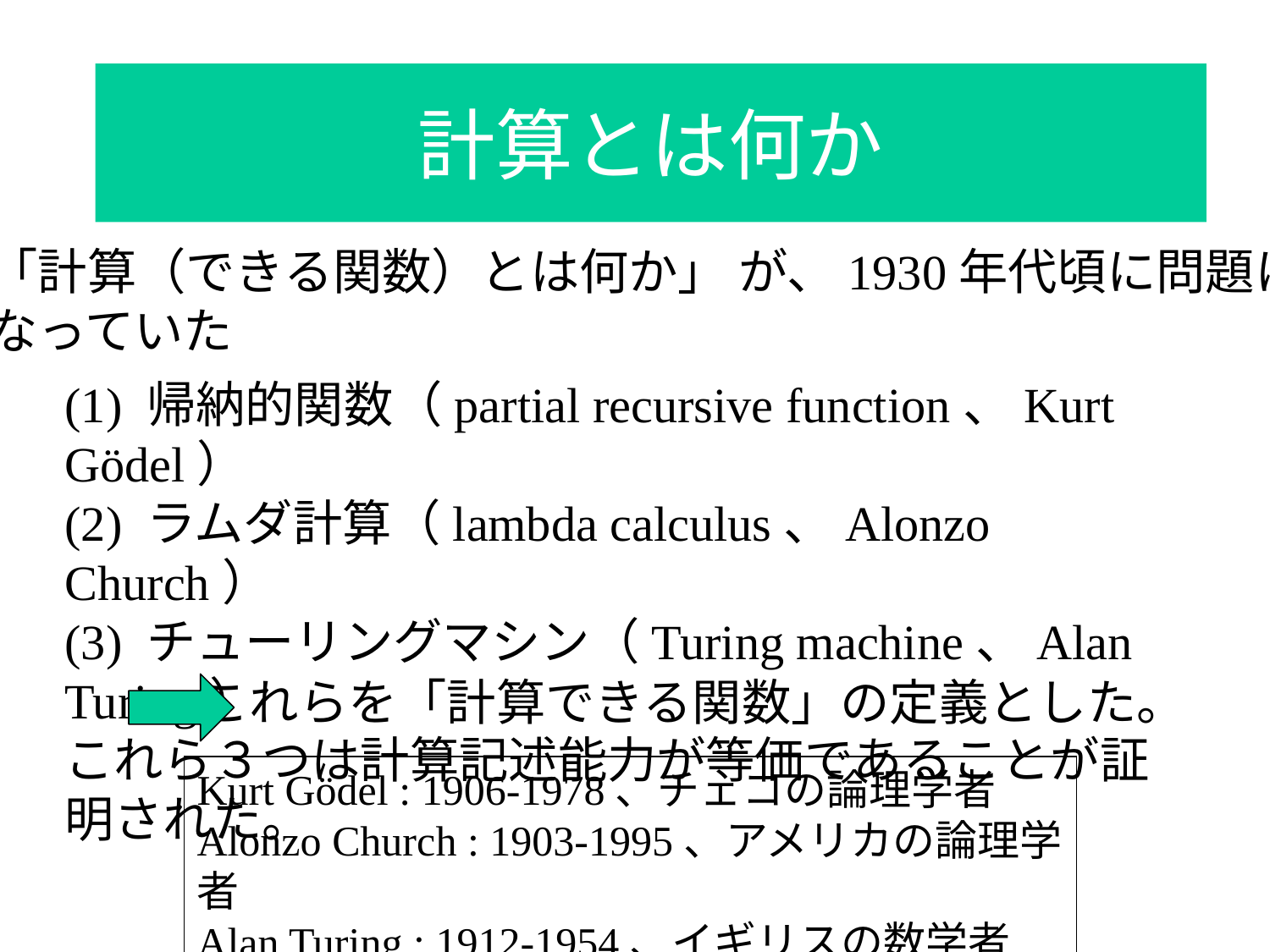

# 計算とは何か
「計算（できる関数）とは何か」 が、1930年代頃に問題に
なっていた
(1) 帰納的関数（partial recursive function、Kurt Gödel）
(2) ラムダ計算（lambda calculus、Alonzo Church）
(3) チューリングマシン（Turing machine、Alan Turing）
これら３つは計算記述能力が等価であることが証明された。
これらを「計算できる関数」の定義とした。

Kurt Gödel : 1906-1978、チェコの論理学者
Alonzo Church : 1903-1995、アメリカの論理学者
Alan Turing : 1912-1954、イギリスの数学者